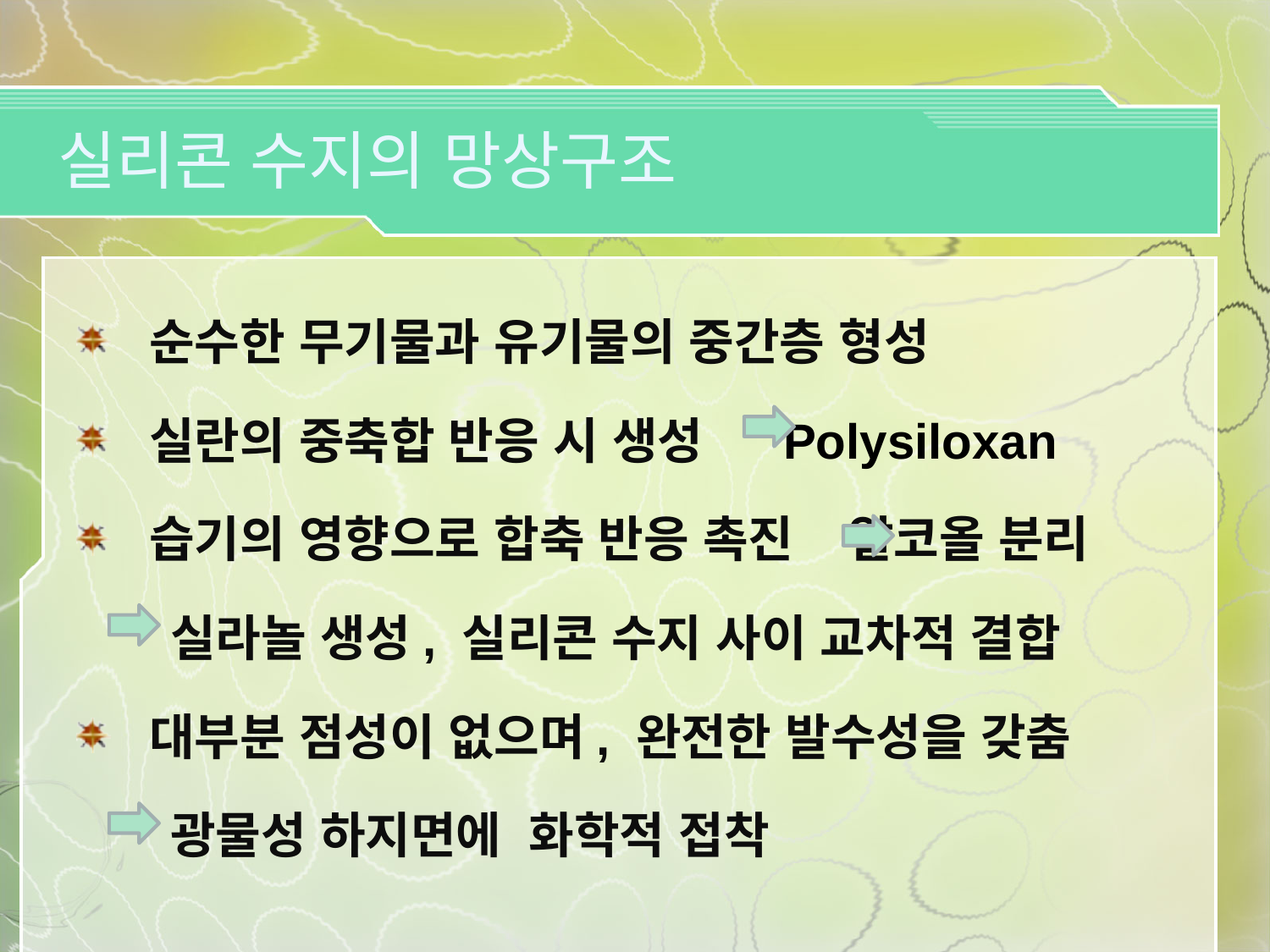

# 실리콘 수지의 망상구조
 순수한 무기물과 유기물의 중간층 형성
 실란의 중축합 반응 시 생성     Polysiloxan
 습기의 영향으로 합축 반응 촉진    알코올 분리
      실라놀 생성, 실리콘 수지 사이 교차적 결합
 대부분 점성이 없으며, 완전한 발수성을 갖춤
      광물성 하지면에  화학적 접착